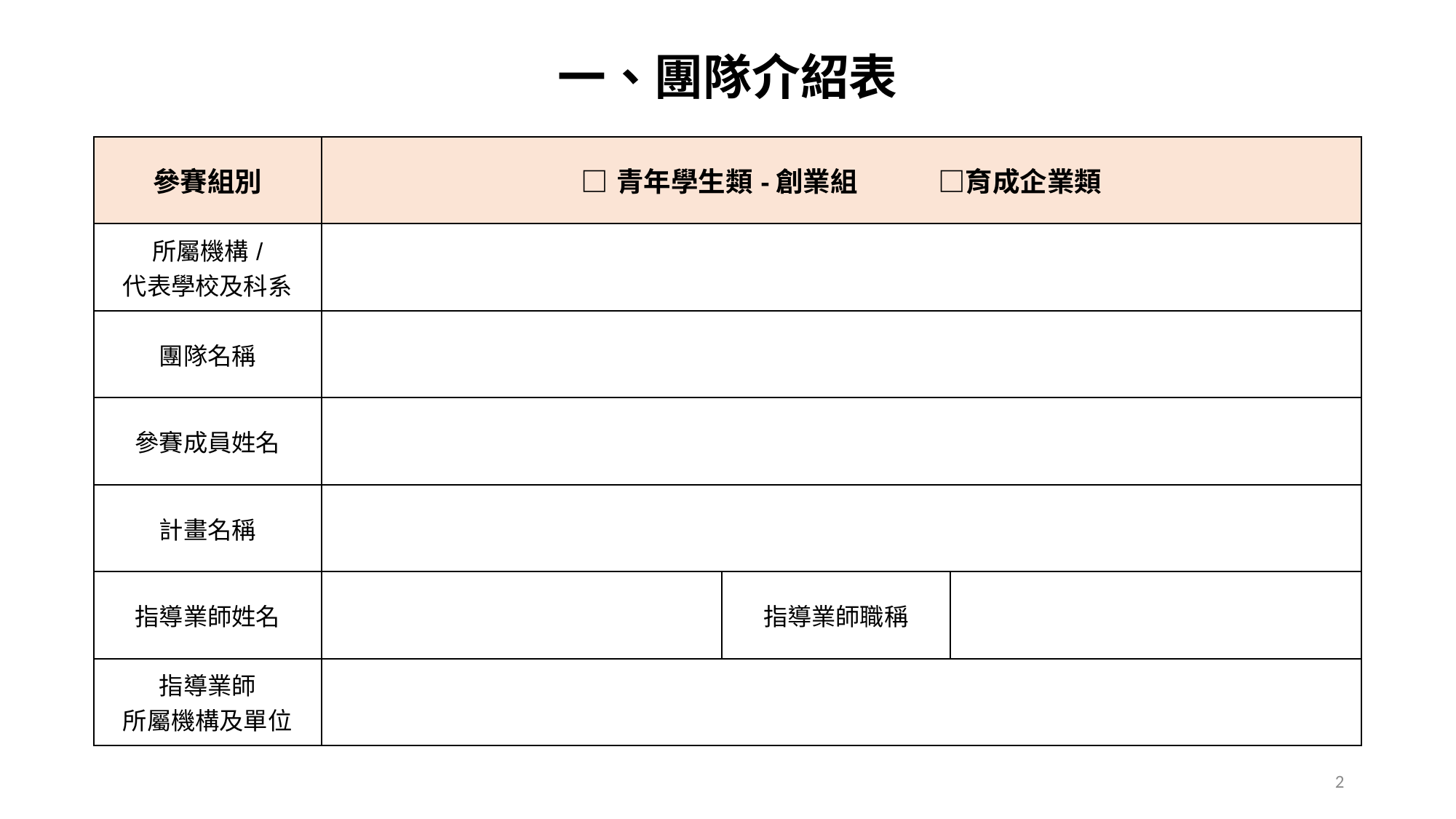

一、團隊介紹表

| 參賽組別 | □青年學生類-創業組 □育成企業類 |  |  |
| --- | --- | --- | --- |
| 所屬機構/ 代表學校及科系 |  |  |  |
| 團隊名稱 |  |  |  |
| 參賽成員姓名 |  |  |  |
| 計畫名稱 |  |  |  |
| 指導業師姓名 |  | 指導業師職稱 |  |
| 指導業師 所屬機構及單位 |  |  |  |
2